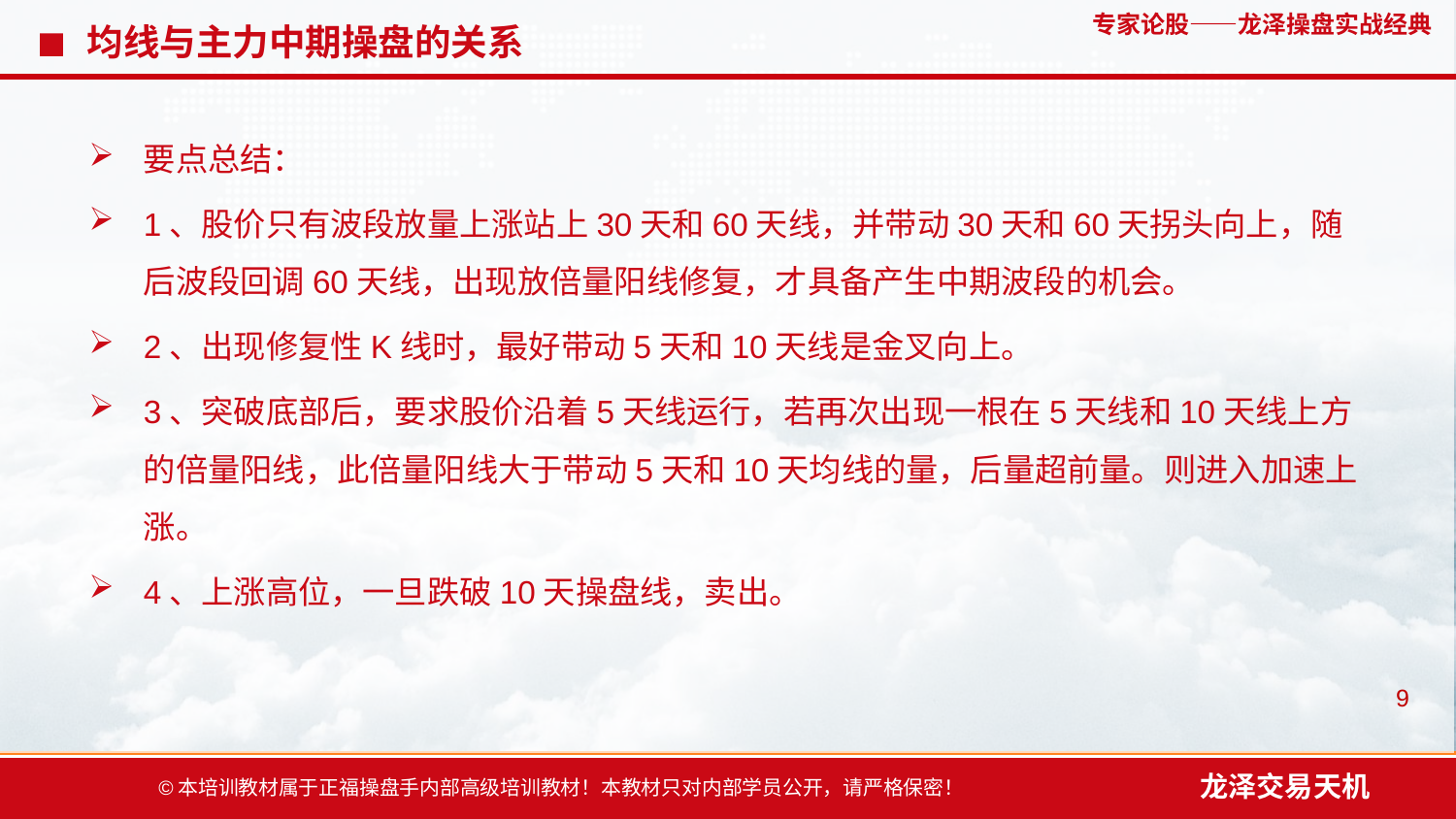

# 均线与主力中期操盘的关系
要点总结：
1、股价只有波段放量上涨站上30天和60天线，并带动30天和60天拐头向上，随后波段回调60天线，出现放倍量阳线修复，才具备产生中期波段的机会。
2、出现修复性K线时，最好带动5天和10天线是金叉向上。
3、突破底部后，要求股价沿着5天线运行，若再次出现一根在5天线和10天线上方的倍量阳线，此倍量阳线大于带动5天和10天均线的量，后量超前量。则进入加速上涨。
4、上涨高位，一旦跌破10天操盘线，卖出。